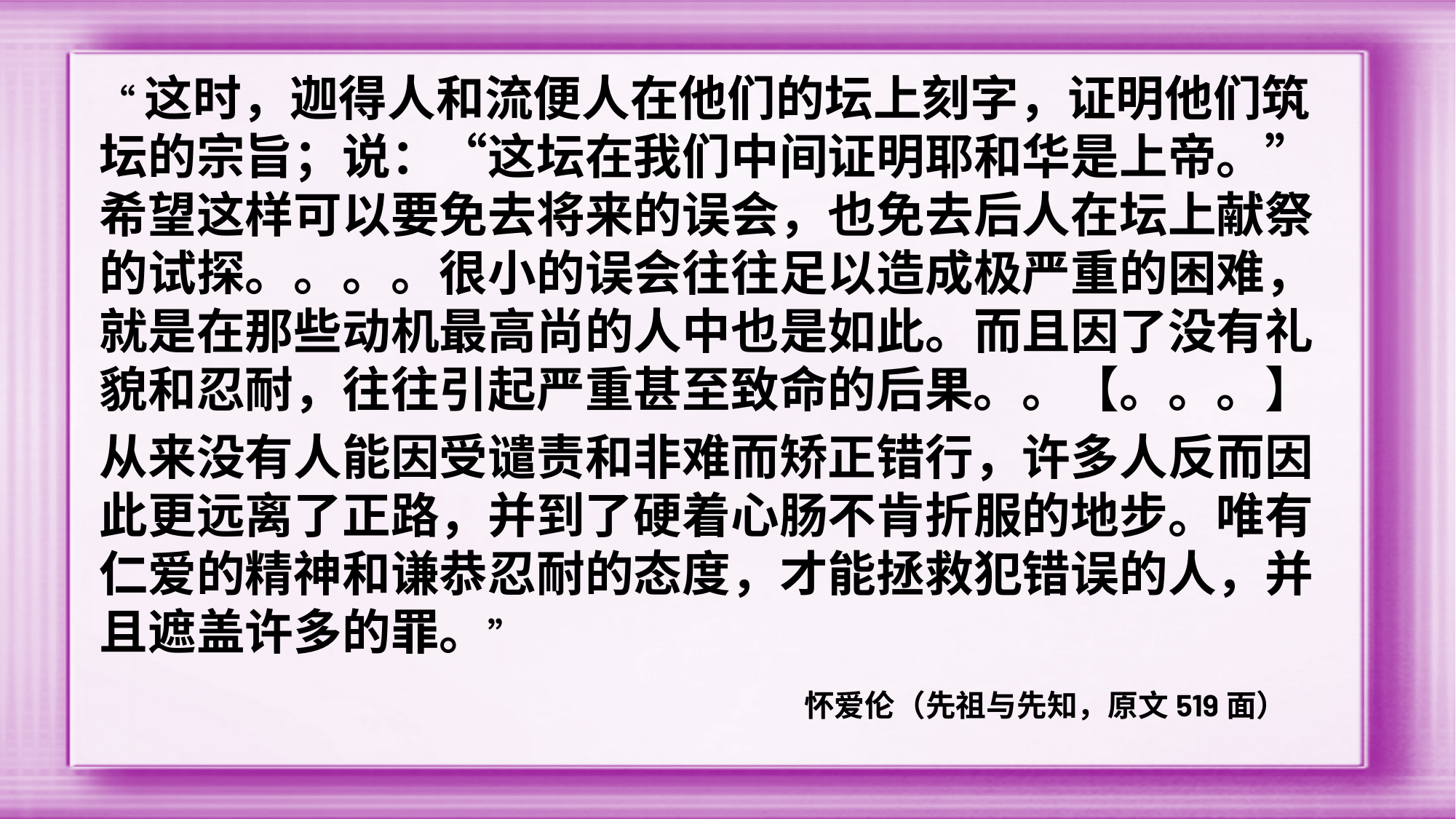

“这时，迦得人和流便人在他们的坛上刻字，证明他们筑坛的宗旨；说：“这坛在我们中间证明耶和华是上帝。”希望这样可以要免去将来的误会，也免去后人在坛上献祭的试探。。。。很小的误会往往足以造成极严重的困难，就是在那些动机最高尚的人中也是如此。而且因了没有礼貌和忍耐，往往引起严重甚至致命的后果。。【。。。】
从来没有人能因受谴责和非难而矫正错行，许多人反而因此更远离了正路，并到了硬着心肠不肯折服的地步。唯有仁爱的精神和谦恭忍耐的态度，才能拯救犯错误的人，并且遮盖许多的罪。”
怀爱伦（先祖与先知，原文519面）